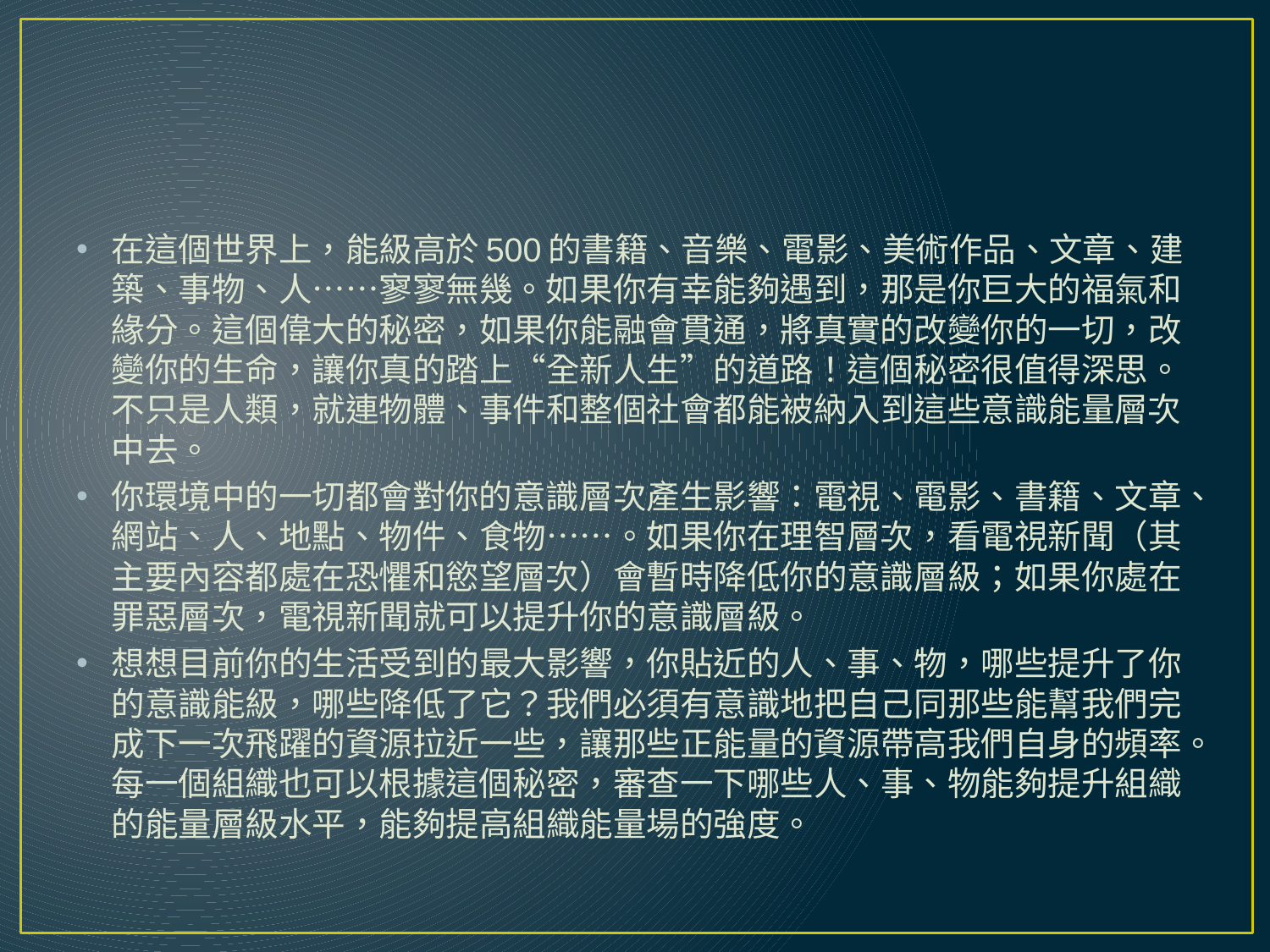

#
在這個世界上，能級高於500的書籍、音樂、電影、美術作品、文章、建築、事物、人……寥寥無幾。如果你有幸能夠遇到，那是你巨大的福氣和緣分。這個偉大的秘密，如果你能融會貫通，將真實的改變你的一切，改變你的生命，讓你真的踏上“全新人生”的道路！這個秘密很值得深思。不只是人類，就連物體、事件和整個社會都能被納入到這些意識能量層次中去。
你環境中的一切都會對你的意識層次產生影響：電視、電影、書籍、文章、網站、人、地點、物件、食物……。如果你在理智層次，看電視新聞（其主要內容都處在恐懼和慾望層次）會暫時降低你的意識層級；如果你處在罪惡層次，電視新聞就可以提升你的意識層級。
想想目前你的生活受到的最大影響，你貼近的人、事、物，哪些提升了你的意識能級，哪些降低了它？我們必須有意識地把自己同那些能幫我們完成下一次飛躍的資源拉近一些，讓那些正能量的資源帶高我們自身的頻率。每一個組織也可以根據這個秘密，審查一下哪些人、事、物能夠提升組織的能量層級水平，能夠提高組織能量場的強度。